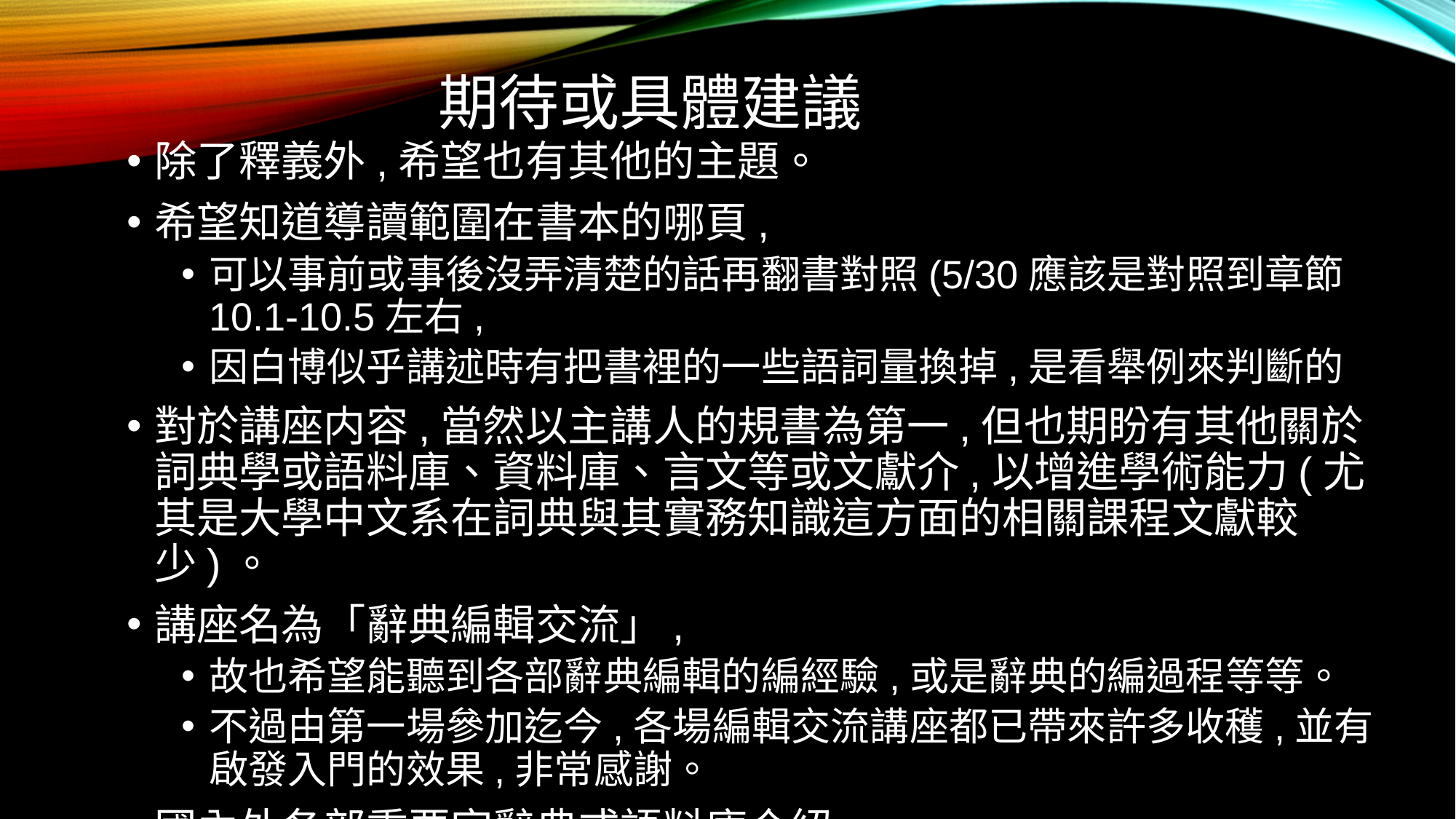

# 期待或具體建議
除了釋義外,希望也有其他的主題。
希望知道導讀範圍在書本的哪頁,
可以事前或事後沒弄清楚的話再翻書對照(5/30應該是對照到章節10.1-10.5左右,
因白博似乎講述時有把書裡的一些語詞量換掉,是看舉例來判斷的
對於講座内容,當然以主講人的規書為第一,但也期盼有其他關於詞典學或語料庫、資料庫、言文等或文獻介,以增進學術能力(尤其是大學中文系在詞典與其實務知識這方面的相關課程文獻較少)。
講座名為「辭典編輯交流」,
故也希望能聽到各部辭典編輯的編經驗,或是辭典的編過程等等。
不過由第一場參加迄今,各場編輯交流講座都已帶來許多收穫,並有啟發入門的效果,非常感謝。
國內外各部重要字辭典或語料庫介紹